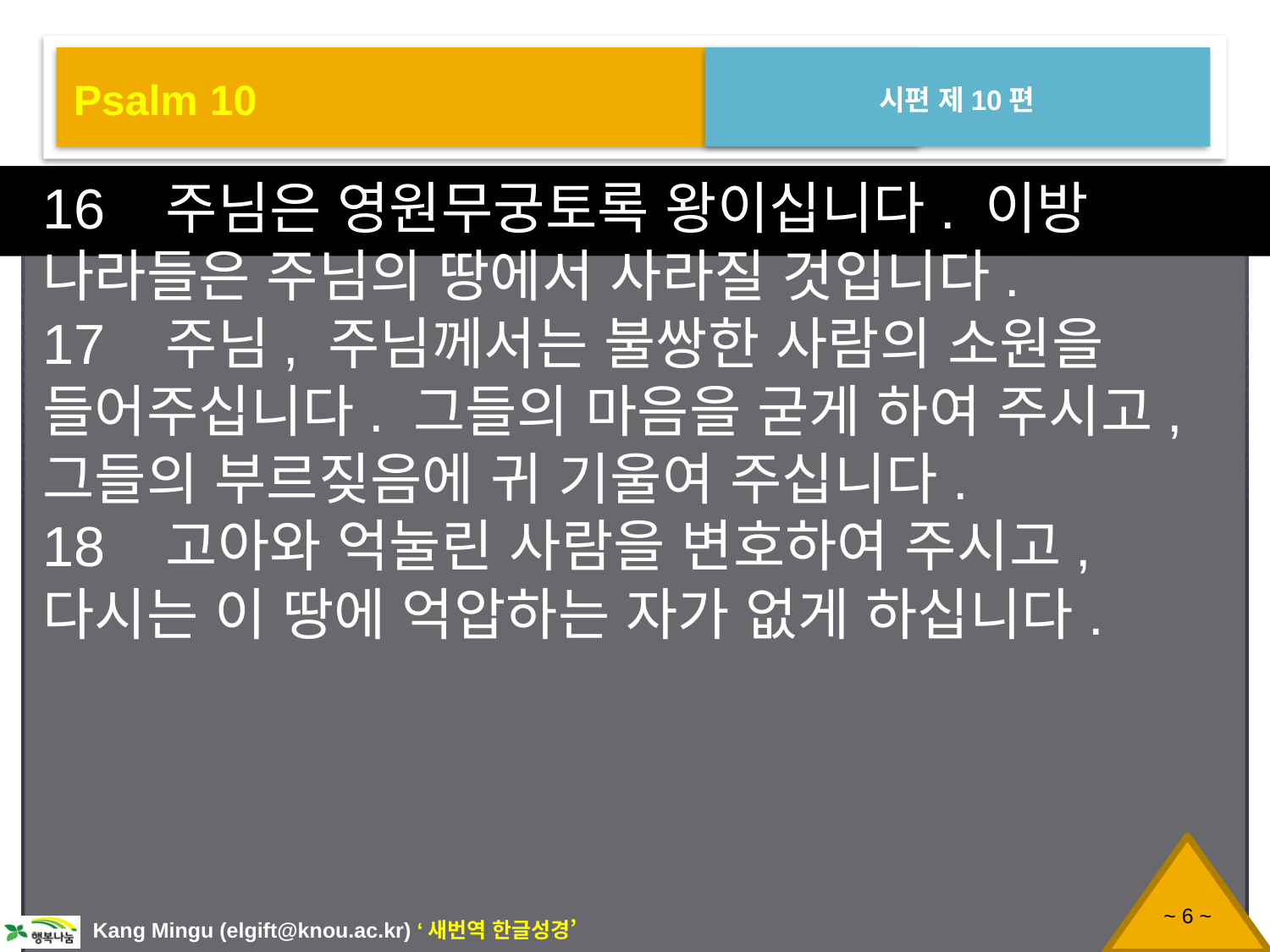

Psalm 10
시편 제10편
16   주님은 영원무궁토록 왕이십니다. 이방 나라들은 주님의 땅에서 사라질 것입니다.
17   주님, 주님께서는 불쌍한 사람의 소원을 들어주십니다. 그들의 마음을 굳게 하여 주시고, 그들의 부르짖음에 귀 기울여 주십니다.
18   고아와 억눌린 사람을 변호하여 주시고, 다시는 이 땅에 억압하는 자가 없게 하십니다.